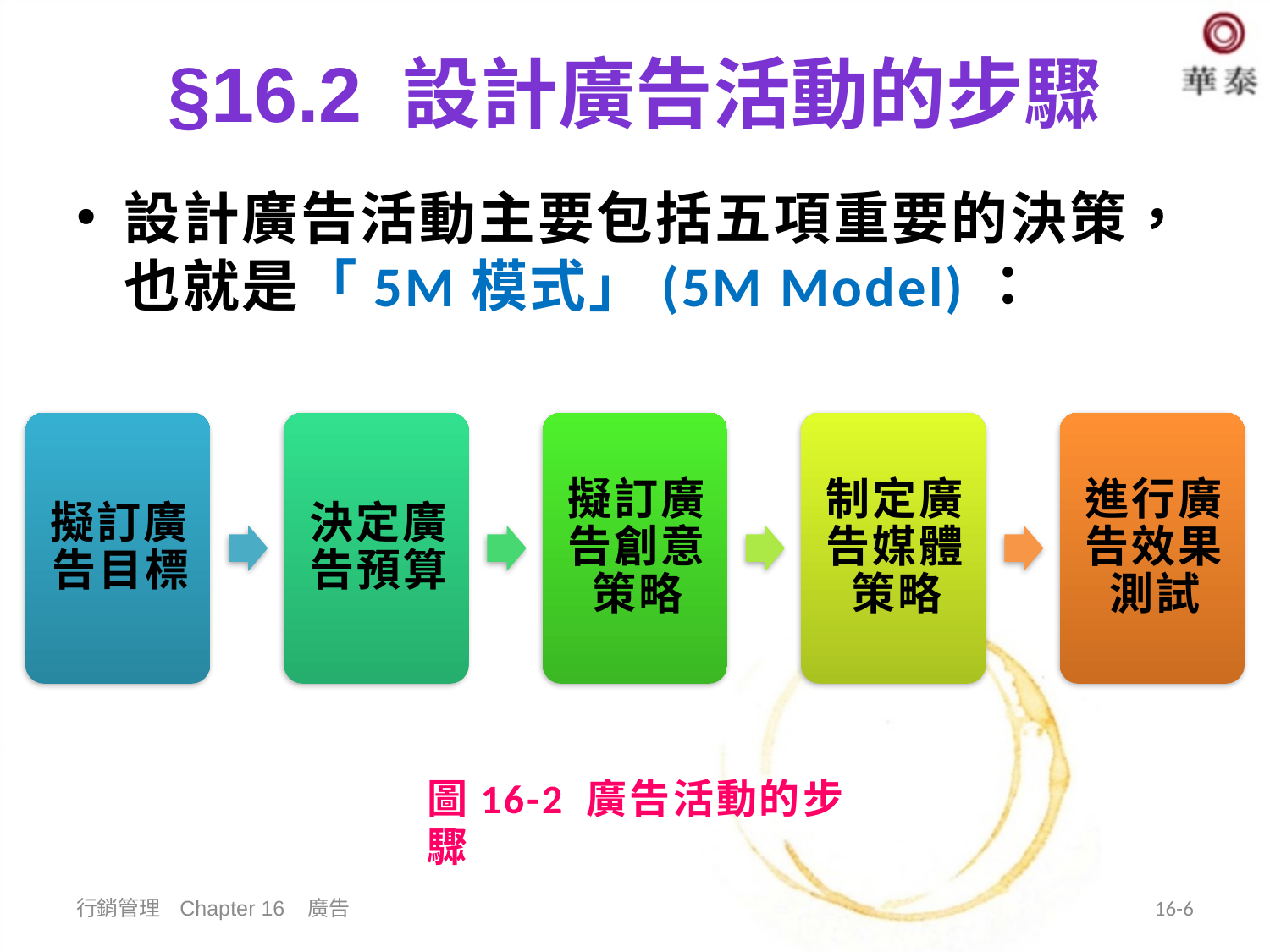

# §16.2 設計廣告活動的步驟
設計廣告活動主要包括五項重要的決策，也就是「5M模式」(5M Model)：
擬訂廣告目標

決定廣告預算

擬訂廣告創意策略

制定廣告媒體策略

進行廣告效果測試
圖16-2 廣告活動的步驟
行銷管理   Chapter 16   廣告
16-6